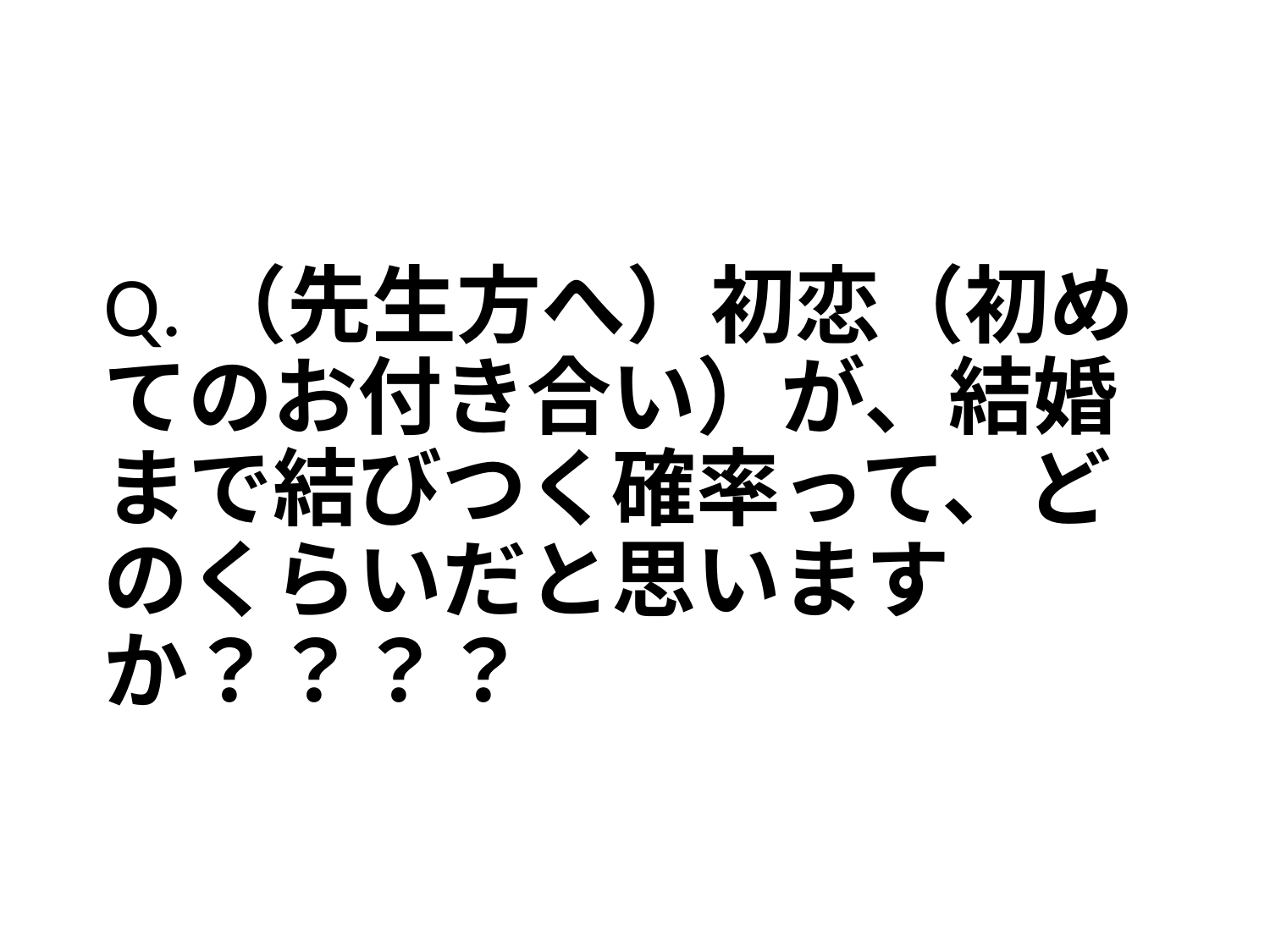

# Q.（先生方へ）初恋（初めてのお付き合い）が、結婚まで結びつく確率って、どのくらいだと思いますか？？？？